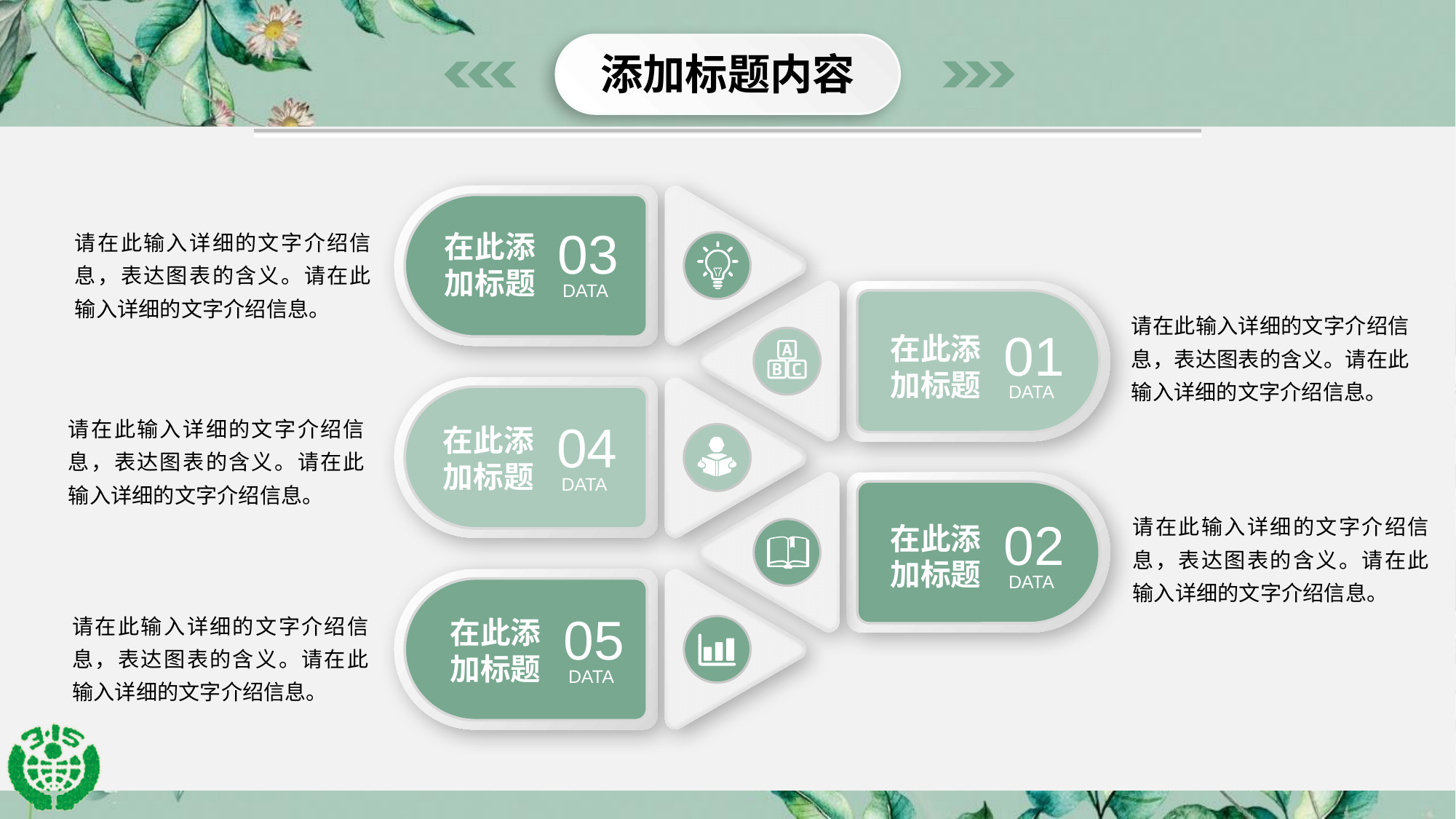

添加标题内容

03
DATA
在此添加标题
请在此输入详细的文字介绍信息，表达图表的含义。请在此输入详细的文字介绍信息。

请在此输入详细的文字介绍信息，表达图表的含义。请在此输入详细的文字介绍信息。
01
DATA
在此添加标题

请在此输入详细的文字介绍信息，表达图表的含义。请在此输入详细的文字介绍信息。
04
DATA
在此添加标题

请在此输入详细的文字介绍信息，表达图表的含义。请在此输入详细的文字介绍信息。
02
DATA
在此添加标题

请在此输入详细的文字介绍信息，表达图表的含义。请在此输入详细的文字介绍信息。
05
DATA
在此添加标题